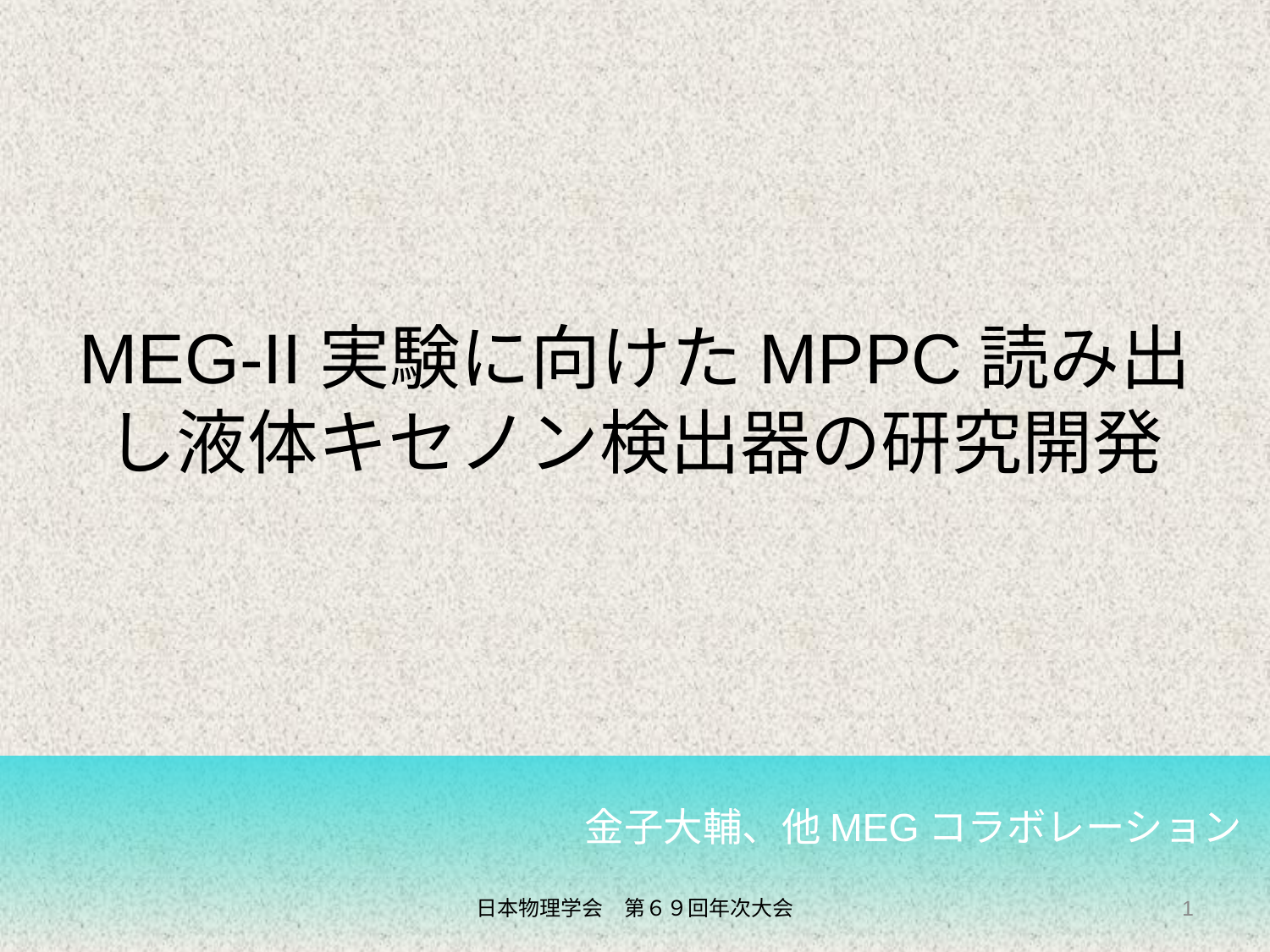

# MEG-II実験に向けたMPPC読み出し液体キセノン検出器の研究開発
金子大輔、他MEGコラボレーション
日本物理学会　第６９回年次大会
1